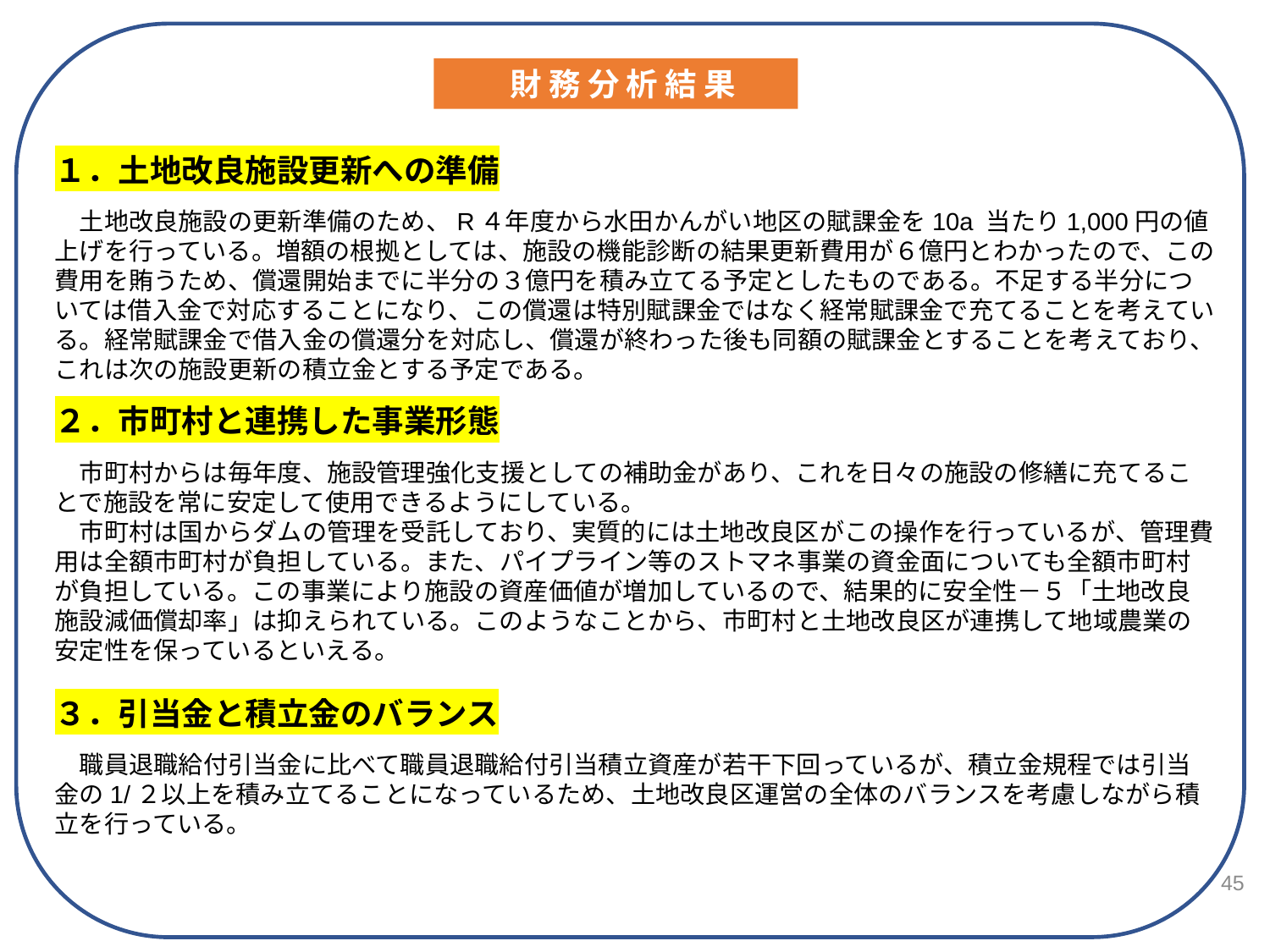

財 務 分 析 結 果
１．土地改良施設更新への準備

　土地改良施設の更新準備のため、R４年度から水田かんがい地区の賦課金を10a 当たり1,000円の値上げを行っている。増額の根拠としては、施設の機能診断の結果更新費用が６億円とわかったので、この費用を賄うため、償還開始までに半分の３億円を積み立てる予定としたものである。不足する半分については借入金で対応することになり、この償還は特別賦課金ではなく経常賦課金で充てることを考えている。経常賦課金で借入金の償還分を対応し、償還が終わった後も同額の賦課金とすることを考えており、これは次の施設更新の積立金とする予定である。

２．市町村と連携した事業形態

　市町村からは毎年度、施設管理強化支援としての補助金があり、これを日々の施設の修繕に充てることで施設を常に安定して使用できるようにしている。
　市町村は国からダムの管理を受託しており、実質的には土地改良区がこの操作を行っているが、管理費用は全額市町村が負担している。また、パイプライン等のストマネ事業の資金面についても全額市町村が負担している。この事業により施設の資産価値が増加しているので、結果的に安全性－５「土地改良施設減価償却率」は抑えられている。このようなことから、市町村と土地改良区が連携して地域農業の安定性を保っているといえる。

３．引当金と積立金のバランス

　職員退職給付引当金に比べて職員退職給付引当積立資産が若干下回っているが、積立金規程では引当金の1/２以上を積み立てることになっているため、土地改良区運営の全体のバランスを考慮しながら積立を行っている。

45